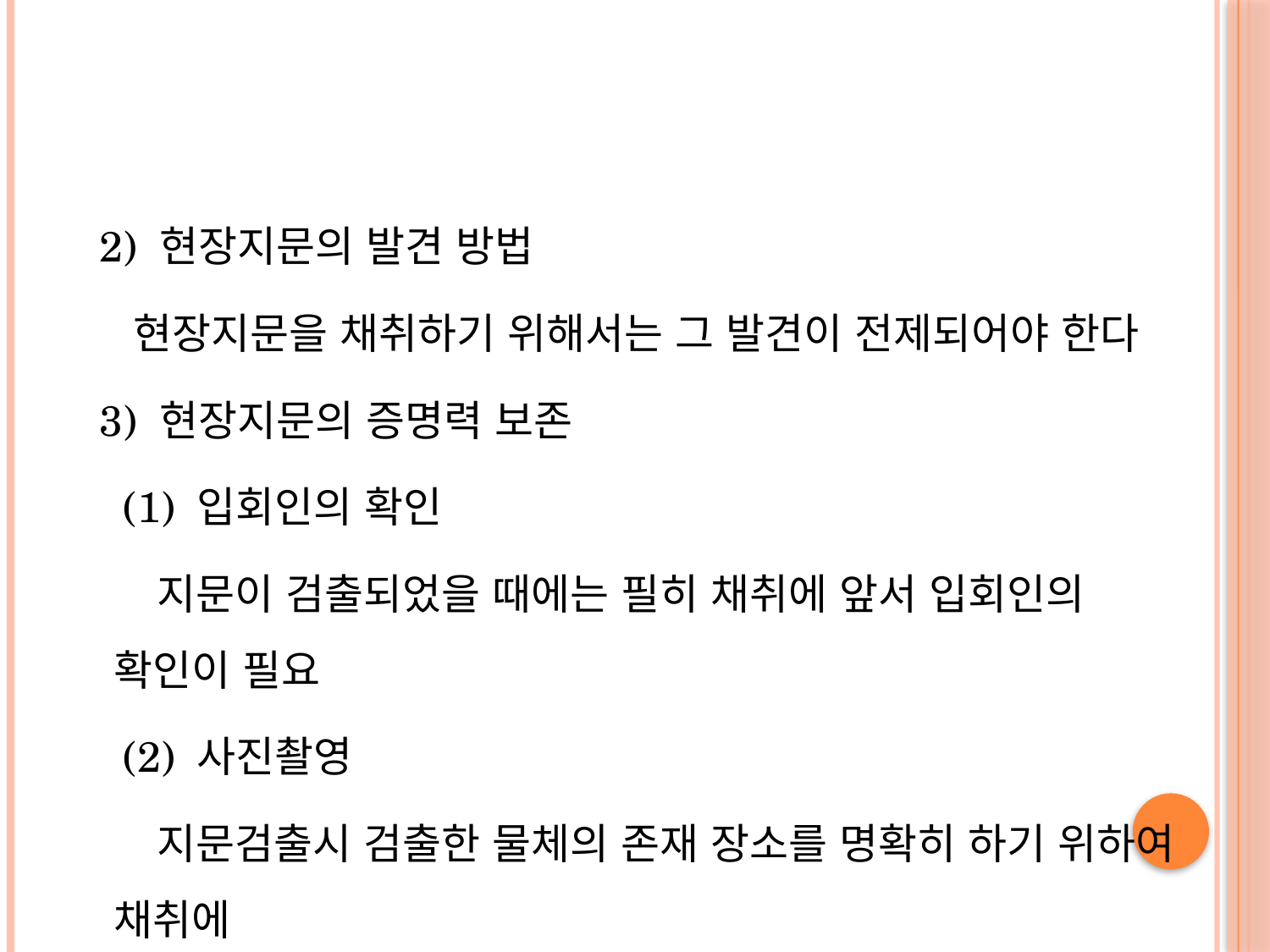

#
  2) 현장지문의 발견 방법
    현장지문을 채취하기 위해서는 그 발견이 전제되어야 한다
  3) 현장지문의 증명력 보존
    (1) 입회인의 확인
      지문이 검출되었을 때에는 필히 채취에 앞서 입회인의 확인이 필요
    (2) 사진촬영
      지문검출시 검출한 물체의 존재 장소를 명확히 하기 위하여 채취에
      앞서 사진촬영을 하여야 한다